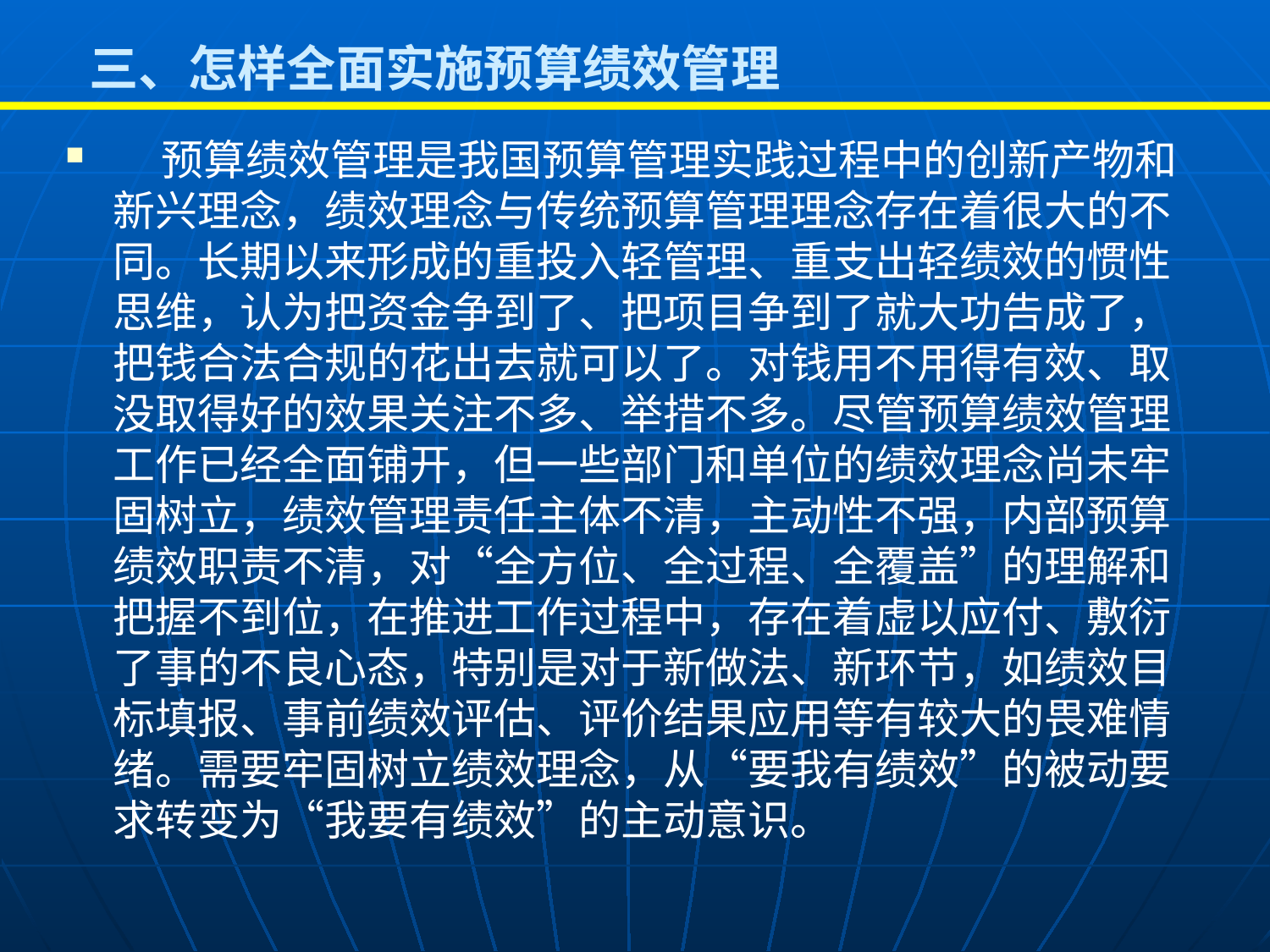

三、怎样全面实施预算绩效管理

    预算绩效管理是我国预算管理实践过程中的创新产物和新兴理念，绩效理念与传统预算管理理念存在着很大的不同。长期以来形成的重投入轻管理、重支出轻绩效的惯性思维，认为把资金争到了、把项目争到了就大功告成了，把钱合法合规的花出去就可以了。对钱用不用得有效、取没取得好的效果关注不多、举措不多。尽管预算绩效管理工作已经全面铺开，但一些部门和单位的绩效理念尚未牢固树立，绩效管理责任主体不清，主动性不强，内部预算绩效职责不清，对“全方位、全过程、全覆盖”的理解和把握不到位，在推进工作过程中，存在着虚以应付、敷衍了事的不良心态，特别是对于新做法、新环节，如绩效目标填报、事前绩效评估、评价结果应用等有较大的畏难情绪。需要牢固树立绩效理念，从“要我有绩效”的被动要求转变为“我要有绩效”的主动意识。